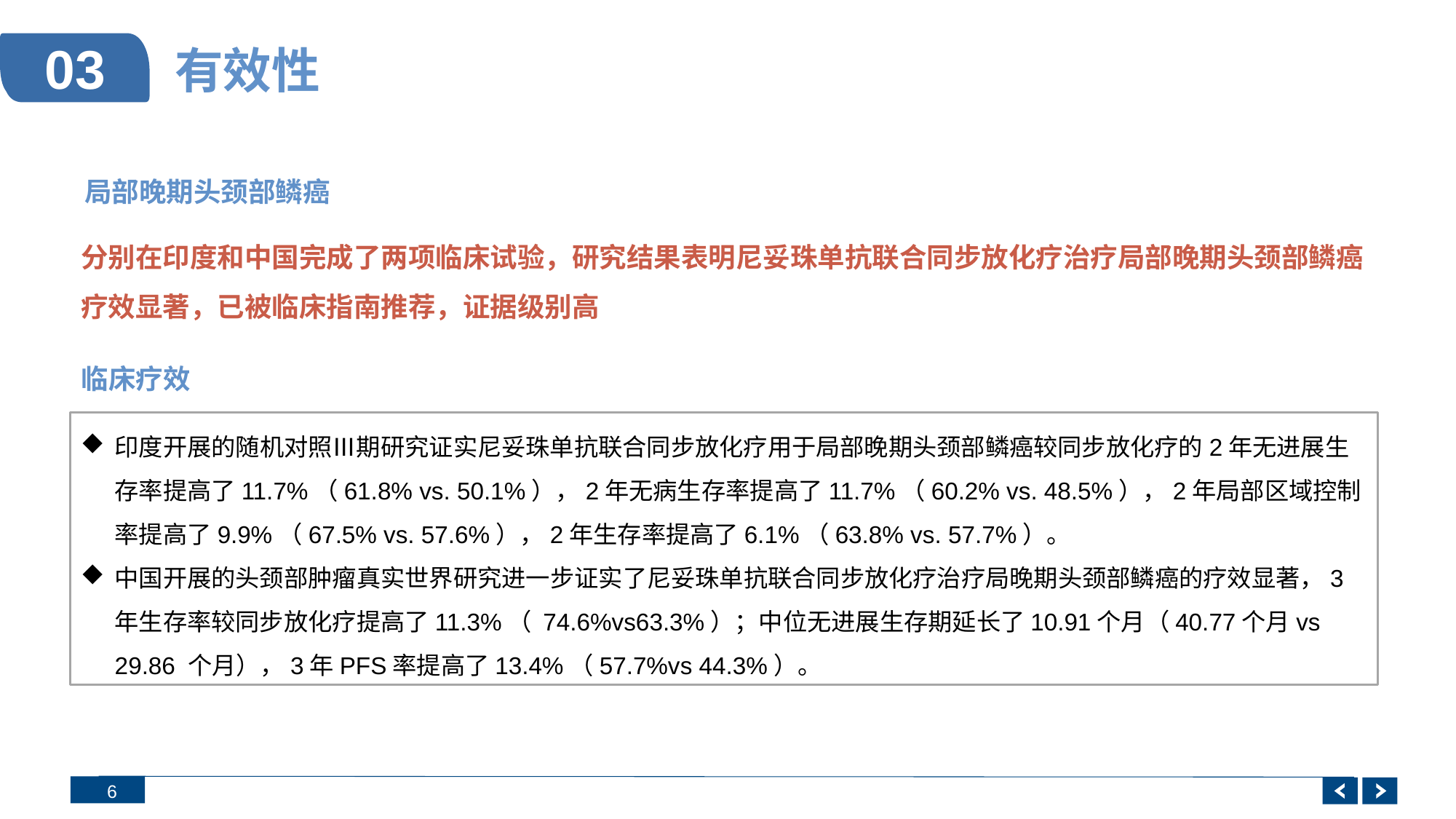

# 有效性
03
局部晚期头颈部鳞癌
分别在印度和中国完成了两项临床试验，研究结果表明尼妥珠单抗联合同步放化疗治疗局部晚期头颈部鳞癌疗效显著，已被临床指南推荐，证据级别高
临床疗效
印度开展的随机对照Ⅲ期研究证实尼妥珠单抗联合同步放化疗用于局部晚期头颈部鳞癌较同步放化疗的2年无进展生存率提高了11.7%（61.8% vs. 50.1%），2年无病生存率提高了11.7%（60.2% vs. 48.5%），2年局部区域控制率提高了9.9%（67.5% vs. 57.6%），2年生存率提高了6.1%（63.8% vs. 57.7%）。
中国开展的头颈部肿瘤真实世界研究进一步证实了尼妥珠单抗联合同步放化疗治疗局晚期头颈部鳞癌的疗效显著，3年生存率较同步放化疗提高了11.3%（ 74.6%vs63.3%）；中位无进展生存期延长了10.91个月（40.77个月vs 29.86 个月），3年PFS率提高了13.4%（57.7%vs 44.3%）。